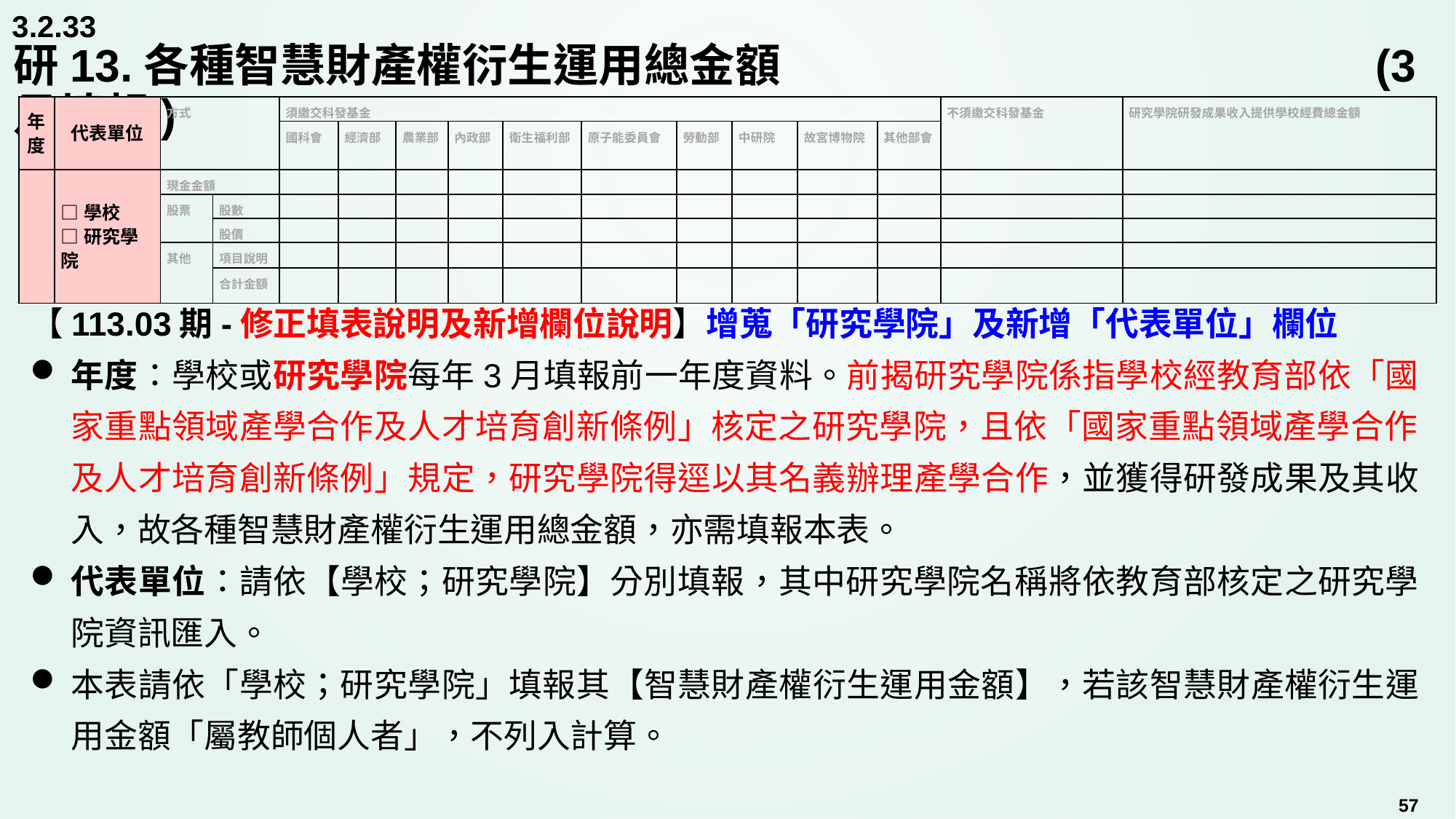

3.2.33
# 研13.各種智慧財產權衍生運用總金額		     		    	    (3月填報)
| 年度 | 代表單位 | 方式 |  | 須繳交科發基金 |  |  |  |  |  |  |  |  |  | 不須繳交科發基金 | 研究學院研發成果收入提供學校經費總金額 |
| --- | --- | --- | --- | --- | --- | --- | --- | --- | --- | --- | --- | --- | --- | --- | --- |
|  |  |  |  | 國科會 | 經濟部 | 農業部 | 內政部 | 衛生福利部 | 原子能委員會 | 勞動部 | 中研院 | 故宮博物院 | 其他部會 |  |  |
|  | □學校 □研究學院 | 現金金額 |  |  |  |  |  |  |  |  |  |  |  |  |  |
|  |  | 股票 | 股數 |  |  |  |  |  |  |  |  |  |  |  |  |
|  |  |  | 股價 |  |  |  |  |  |  |  |  |  |  |  |  |
|  |  | 其他 | 項目說明 |  |  |  |  |  |  |  |  |  |  |  |  |
|  |  |  | 合計金額 |  |  |  |  |  |  |  |  |  |  |  |  |
【113.03期-修正填表說明及新增欄位說明】增蒐「研究學院」及新增「代表單位」欄位
年度：學校或研究學院每年3月填報前一年度資料。前揭研究學院係指學校經教育部依「國家重點領域產學合作及人才培育創新條例」核定之研究學院，且依「國家重點領域產學合作及人才培育創新條例」規定，研究學院得逕以其名義辦理產學合作，並獲得研發成果及其收入，故各種智慧財產權衍生運用總金額，亦需填報本表。
代表單位：請依【學校；研究學院】分別填報，其中研究學院名稱將依教育部核定之研究學院資訊匯入。
本表請依「學校；研究學院」填報其【智慧財產權衍生運用金額】，若該智慧財產權衍生運用金額「屬教師個人者」，不列入計算。